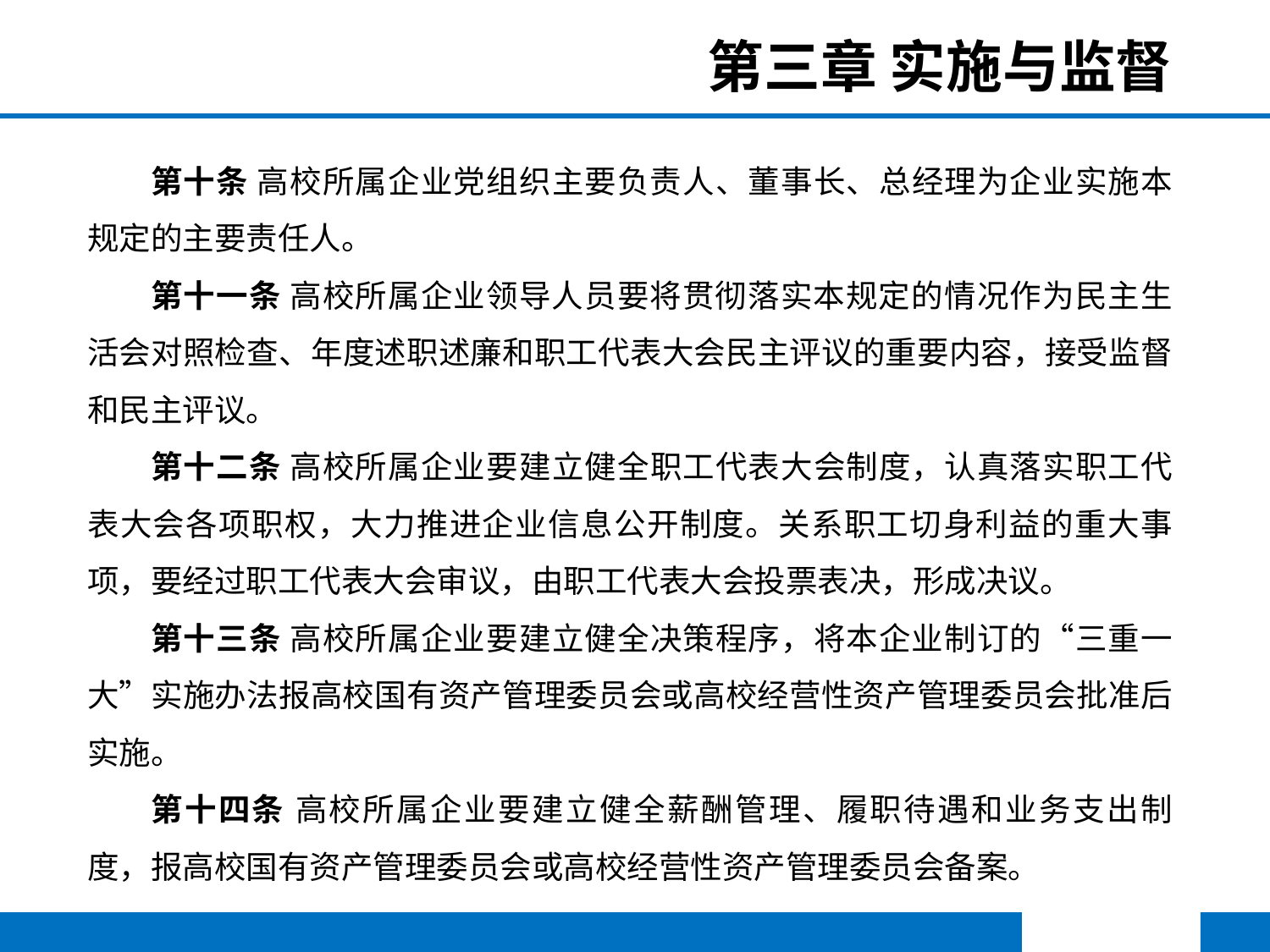

第三章 实施与监督
第十条 高校所属企业党组织主要负责人、董事长、总经理为企业实施本规定的主要责任人。
第十一条 高校所属企业领导人员要将贯彻落实本规定的情况作为民主生活会对照检查、年度述职述廉和职工代表大会民主评议的重要内容，接受监督和民主评议。
第十二条 高校所属企业要建立健全职工代表大会制度，认真落实职工代表大会各项职权，大力推进企业信息公开制度。关系职工切身利益的重大事项，要经过职工代表大会审议，由职工代表大会投票表决，形成决议。
第十三条 高校所属企业要建立健全决策程序，将本企业制订的“三重一大”实施办法报高校国有资产管理委员会或高校经营性资产管理委员会批准后实施。
第十四条 高校所属企业要建立健全薪酬管理、履职待遇和业务支出制度，报高校国有资产管理委员会或高校经营性资产管理委员会备案。